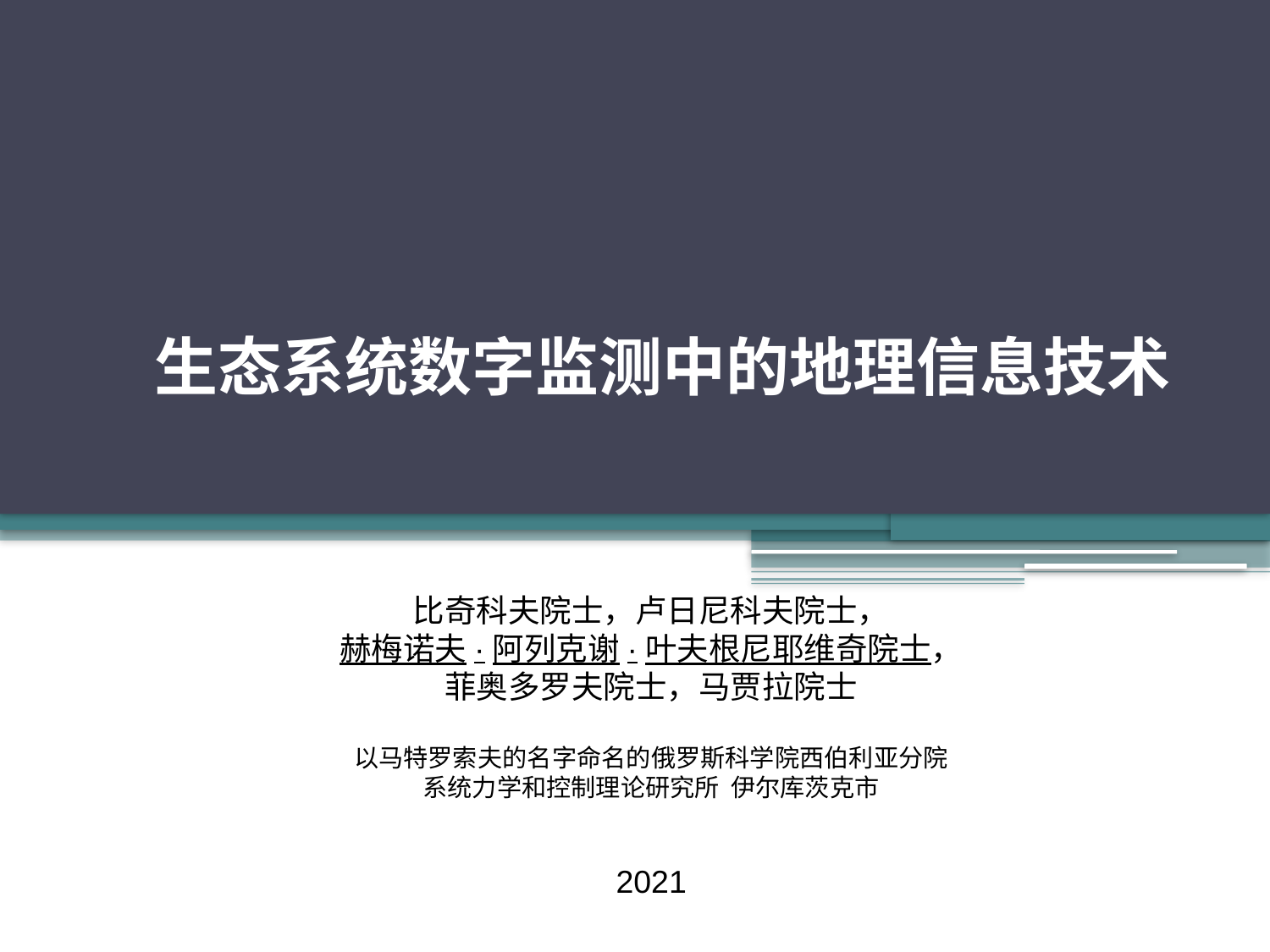

# 生态系统数字监测中的地理信息技术

比奇科夫院士，卢日尼科夫院士，
赫梅诺夫·阿列克谢·叶夫根尼耶维奇院士，
菲奥多罗夫院士，马贾拉院士

以马特罗索夫的名字命名的俄罗斯科学院西伯利亚分院
系统力学和控制理论研究所  伊尔库茨克市

2021